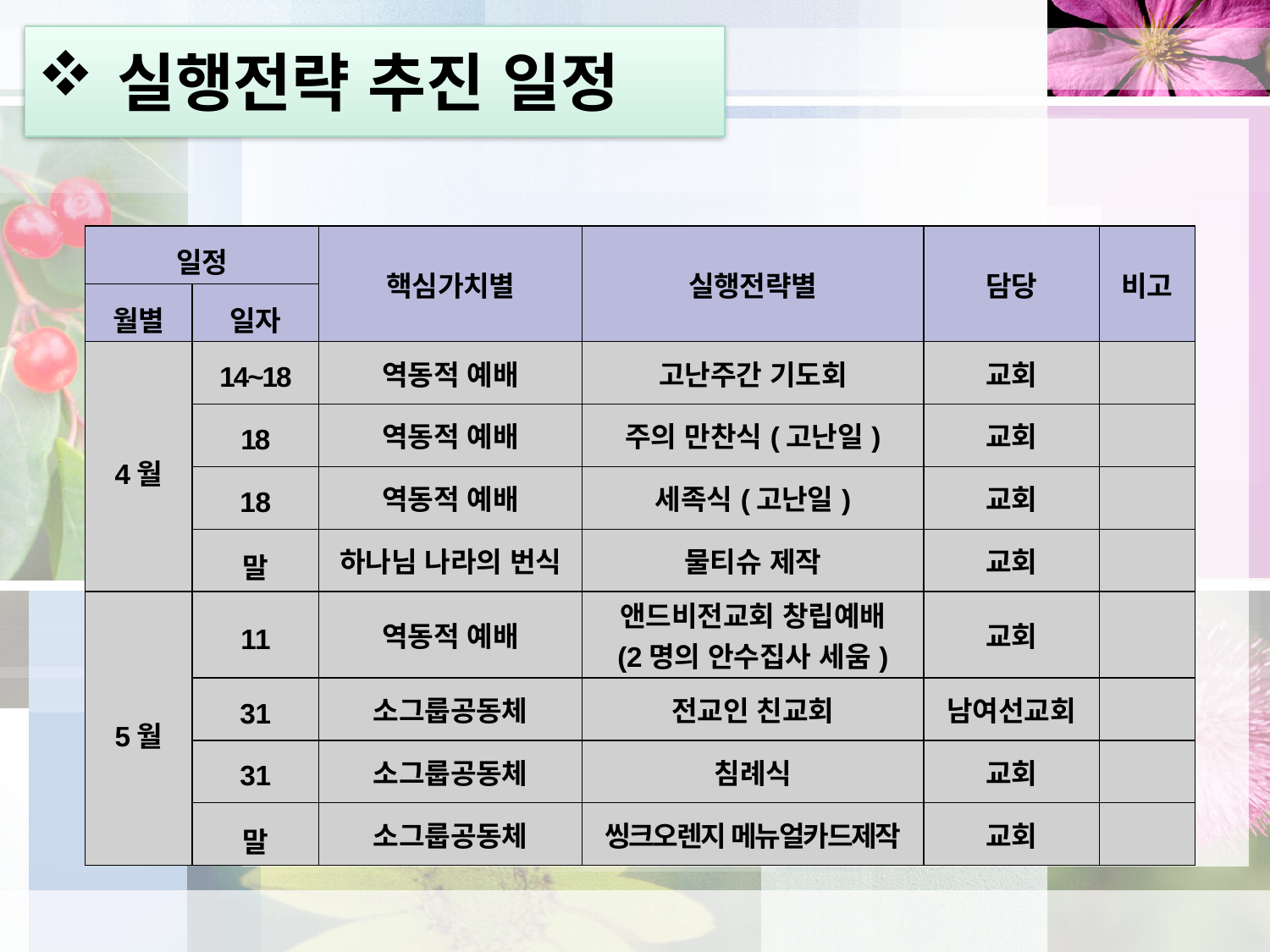

실행전략 추진 일정
| 일정 |  | 핵심가치별 | 실행전략별 | 담당 | 비고 |
| --- | --- | --- | --- | --- | --- |
| 월별 | 일자 |  |  |  |  |
| 4월 | 14~18 | 역동적 예배 | 고난주간 기도회 | 교회 |  |
|  | 18 | 역동적 예배 | 주의 만찬식(고난일) | 교회 |  |
|  | 18 | 역동적 예배 | 세족식(고난일) | 교회 |  |
|  | 말 | 하나님 나라의 번식 | 물티슈 제작 | 교회 |  |
| 5월 | 11 | 역동적 예배 | 앤드비전교회 창립예배 (2명의 안수집사 세움) | 교회 |  |
|  | 31 | 소그룹공동체 | 전교인 친교회 | 남여선교회 |  |
|  | 31 | 소그룹공동체 | 침례식 | 교회 |  |
|  | 말 | 소그룹공동체 | 씽크오렌지 메뉴얼카드제작 | 교회 |  |